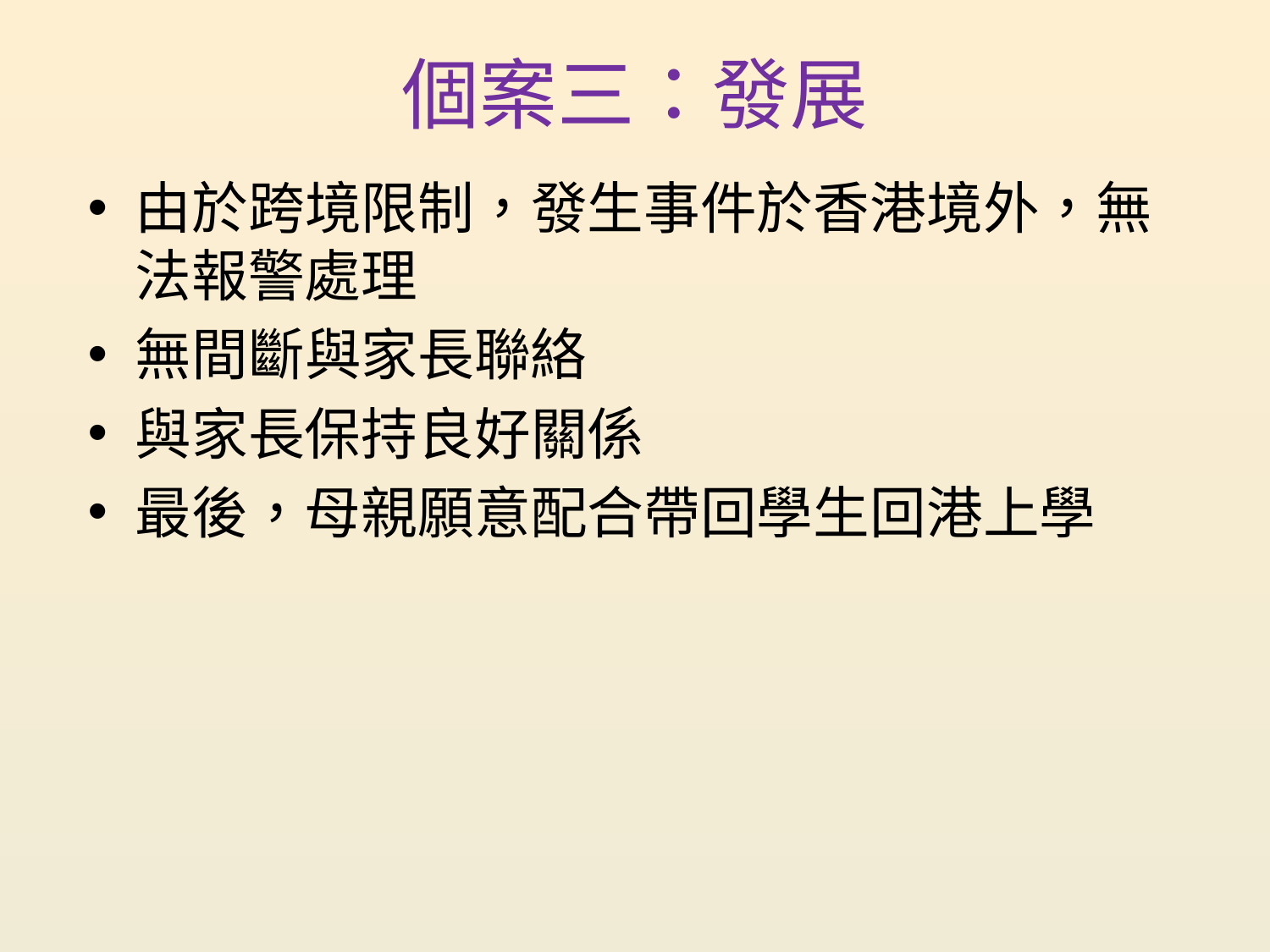

# 個案三：發展
由於跨境限制，發生事件於香港境外，無法報警處理
無間斷與家長聯絡
與家長保持良好關係
最後，母親願意配合帶回學生回港上學